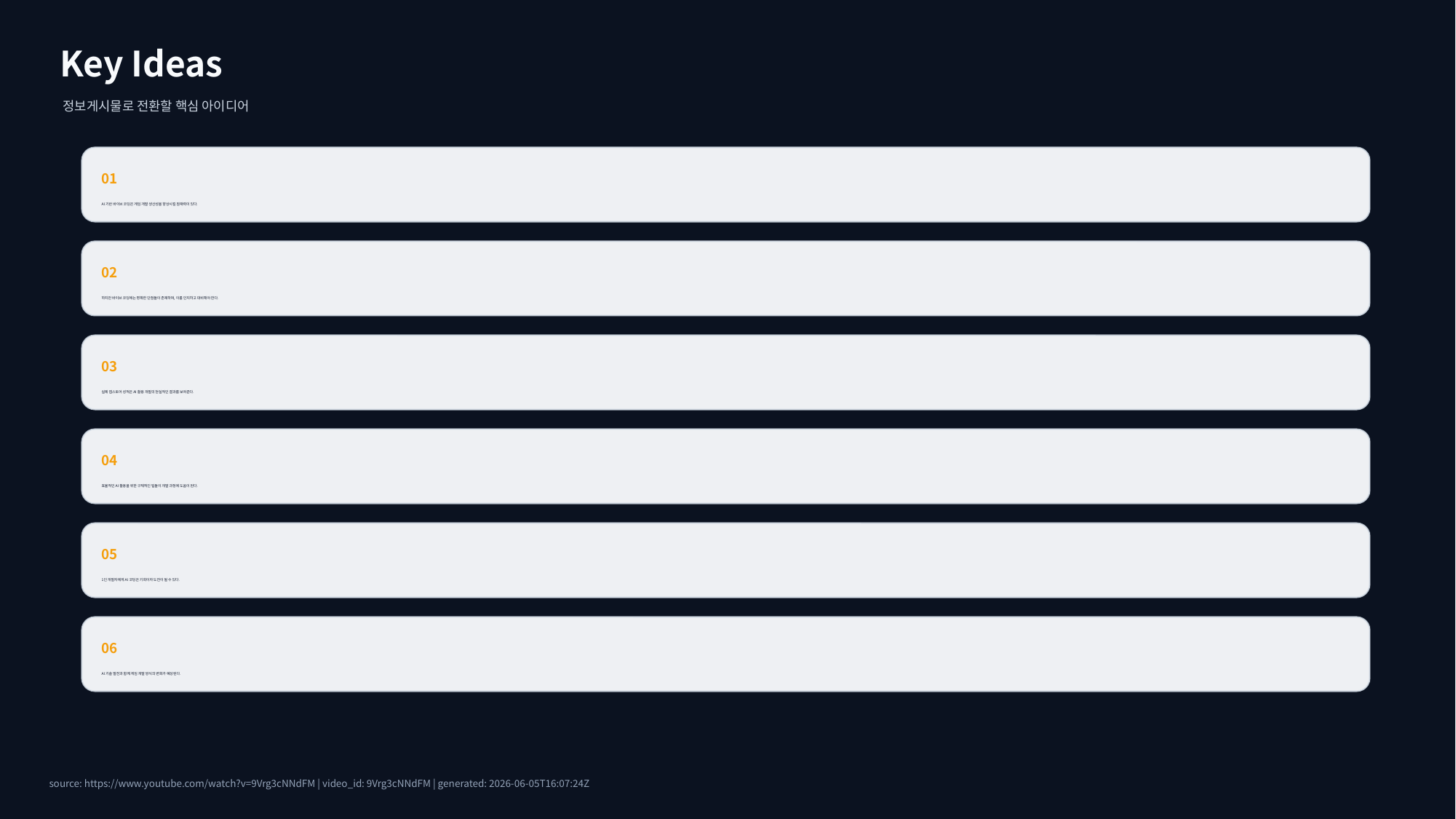

Key Ideas
정보게시물로 전환할 핵심 아이디어

01
AI 기반 바이브 코딩은 게임 개발 생산성을 향상시킬 잠재력이 있다.

02
하지만 바이브 코딩에는 명확한 단점들이 존재하며, 이를 인지하고 대비해야 한다.

03
실제 앱스토어 성적은 AI 활용 개발의 현실적인 결과를 보여준다.

04
효율적인 AI 활용을 위한 구체적인 팁들이 개발 과정에 도움이 된다.

05
1인 개발자에게 AI 코딩은 기회이자 도전이 될 수 있다.

06
AI 기술 발전과 함께 게임 개발 방식의 변화가 예상된다.
source: https://www.youtube.com/watch?v=9Vrg3cNNdFM | video_id: 9Vrg3cNNdFM | generated: 2026-06-05T16:07:24Z